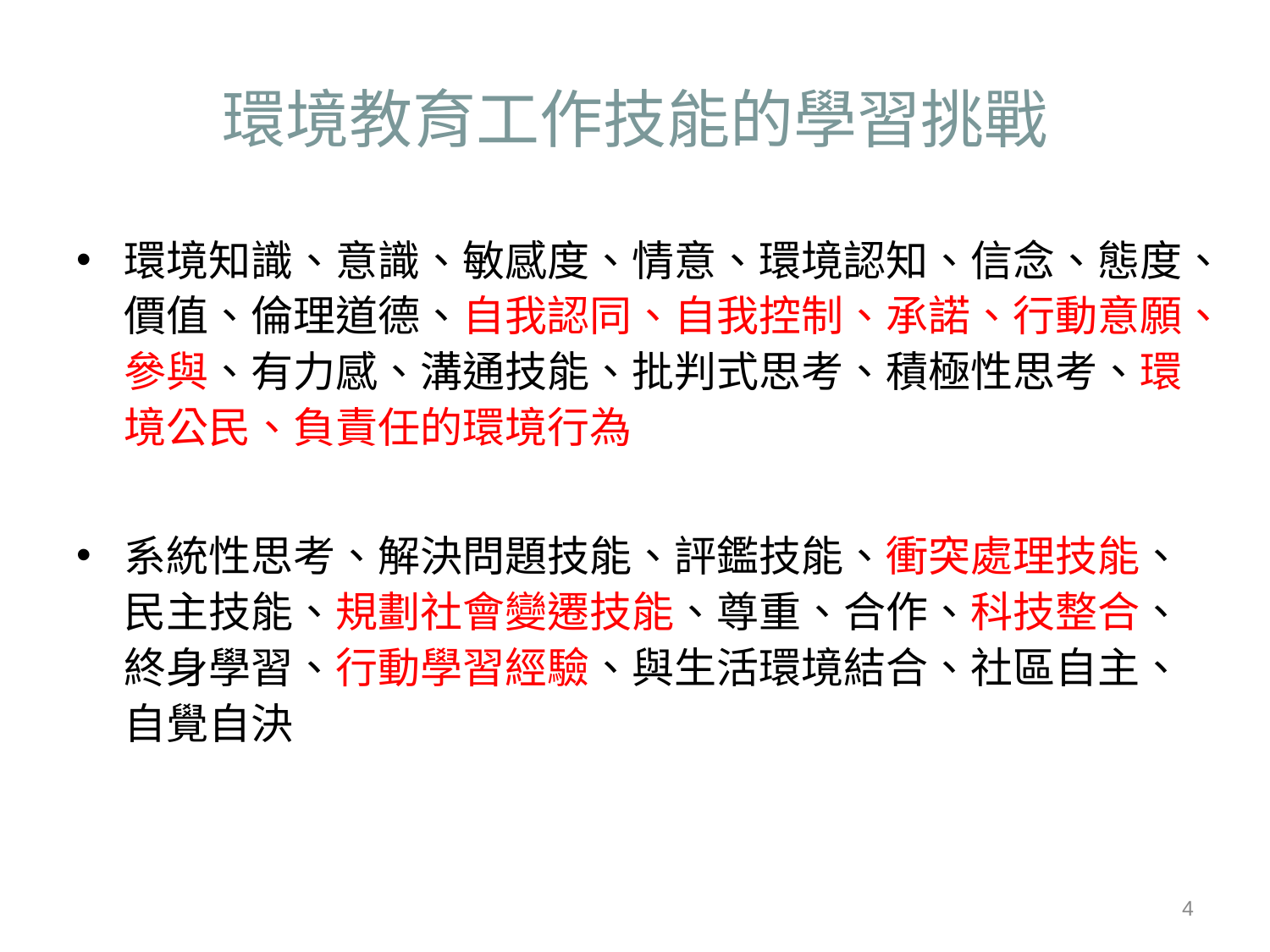

# 環境教育工作技能的學習挑戰
環境知識、意識、敏感度、情意、環境認知、信念、態度、價值、倫理道德、自我認同、自我控制、承諾、行動意願、參與、有力感、溝通技能、批判式思考、積極性思考、環境公民、負責任的環境行為

系統性思考、解決問題技能、評鑑技能、衝突處理技能、民主技能、規劃社會變遷技能、尊重、合作、科技整合、終身學習、行動學習經驗、與生活環境結合、社區自主、自覺自決
2012/8/25
4